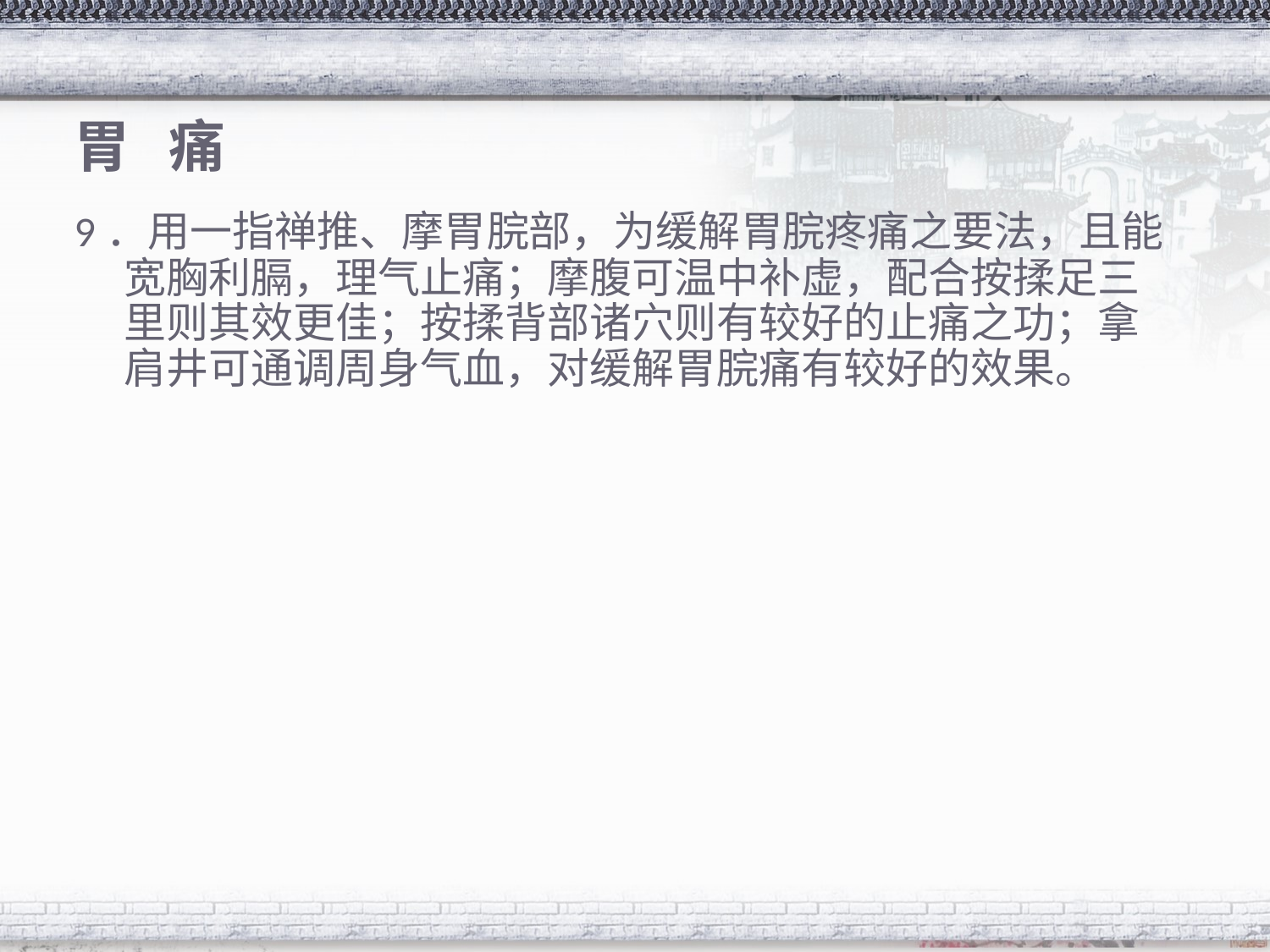

# 胃   痛
9．用一指禅推、摩胃脘部，为缓解胃脘疼痛之要法，且能宽胸利膈，理气止痛；摩腹可温中补虚，配合按揉足三里则其效更佳；按揉背部诸穴则有较好的止痛之功；拿肩井可通调周身气血，对缓解胃脘痛有较好的效果。